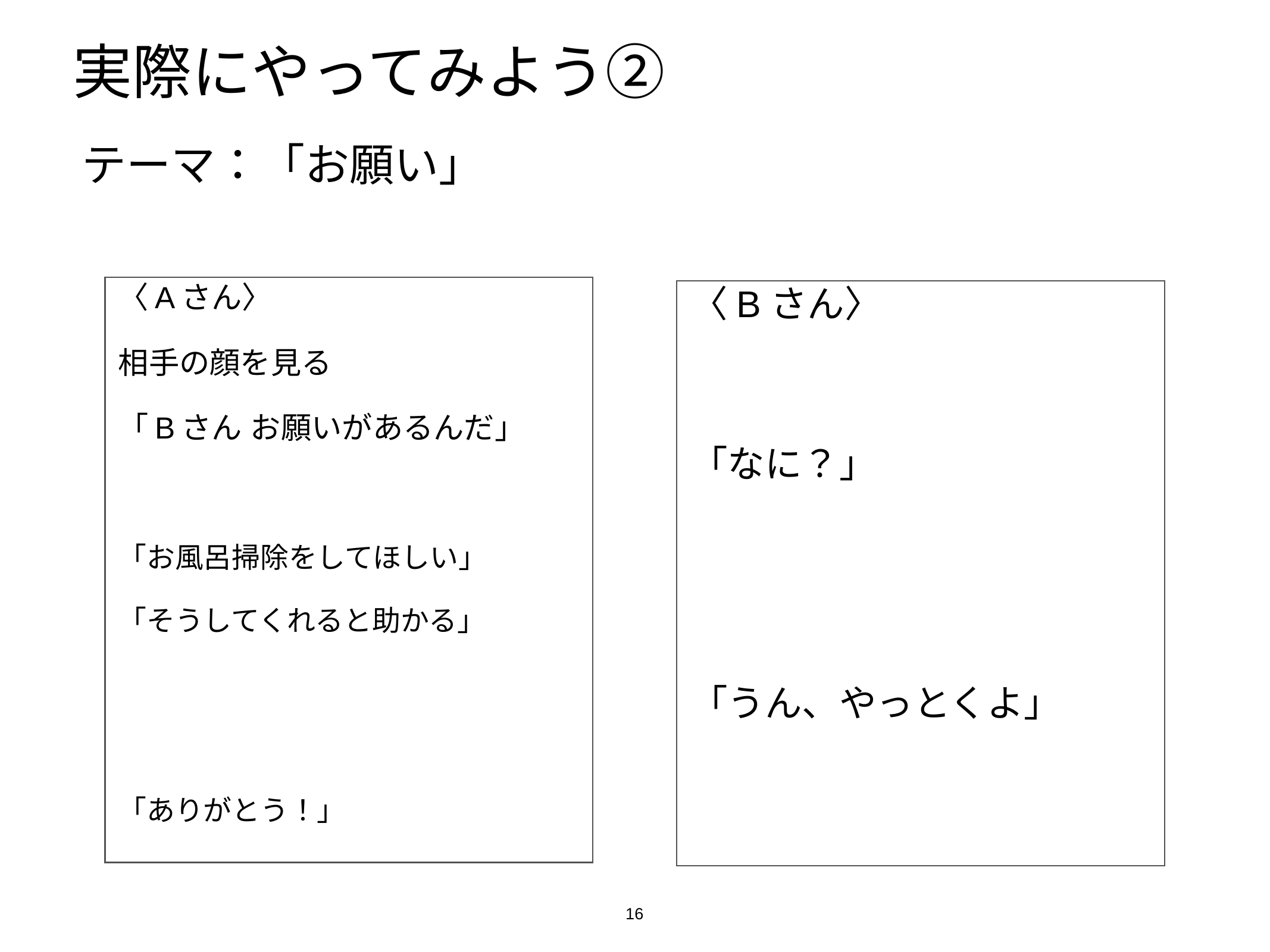

# 実際にやってみよう②
テーマ：「お願い」

〈Aさん〉
相手の顔を見る
「Bさん お願いがあるんだ」

「お風呂掃除をしてほしい」
「そうしてくれると助かる」

「ありがとう！」

〈Bさん〉

「なに？」

「うん、やっとくよ」

16